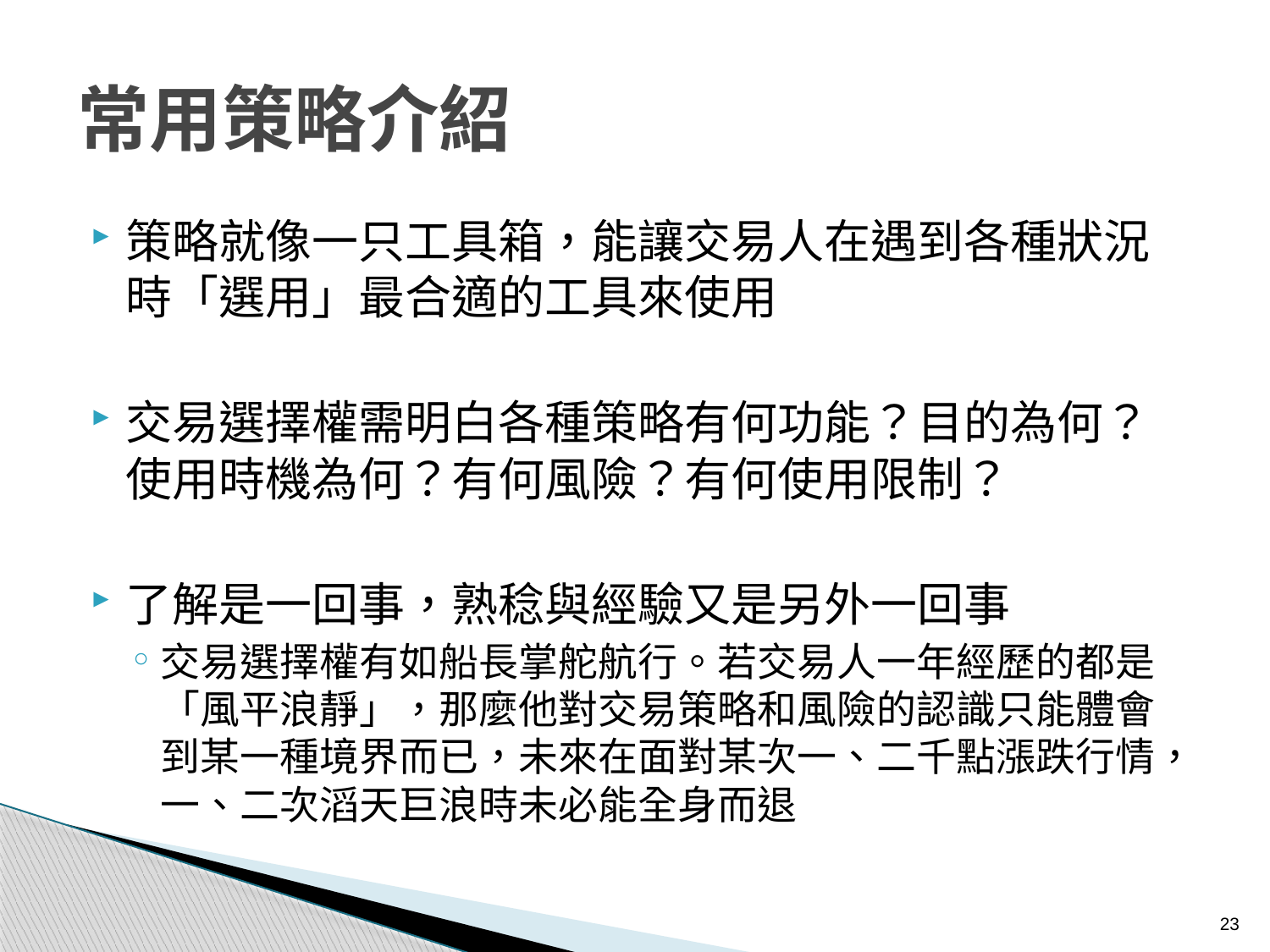

常用策略介紹
策略就像一只工具箱，能讓交易人在遇到各種狀況時「選用」最合適的工具來使用

交易選擇權需明白各種策略有何功能？目的為何？使用時機為何？有何風險？有何使用限制？

了解是一回事，熟稔與經驗又是另外一回事
交易選擇權有如船長掌舵航行。若交易人一年經歷的都是「風平浪靜」，那麼他對交易策略和風險的認識只能體會到某一種境界而已，未來在面對某次一、二千點漲跌行情，一、二次滔天巨浪時未必能全身而退

23